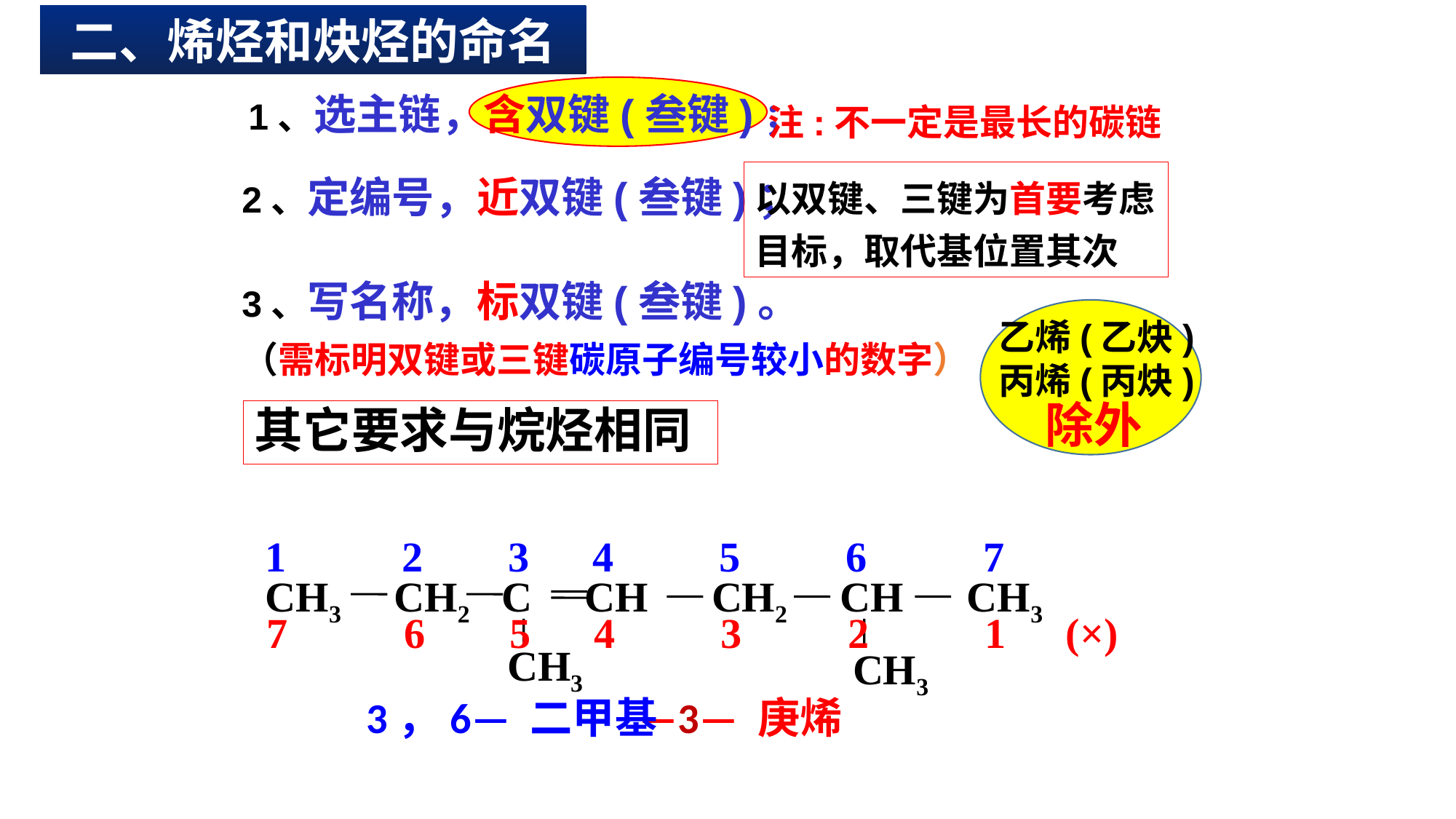

二、烯烃和炔烃的命名

1、选主链，含双键(叁键)；
注:不一定是最长的碳链
以双键、三键为首要考虑目标，取代基位置其次
2、定编号，近双键(叁键)；
3、写名称，标双键(叁键)。
（需标明双键或三键碳原子编号较小的数字）

乙烯(乙炔)
丙烯(丙炔)
除外
其它要求与烷烃相同
 1           2        3      4          5          6           7
CH3     CH2   C     CH      CH2     CH      CH3

CH3

CH3
 7           6        5      4          3          2           1
(×)
3，6— 二甲基
—3— 庚烯